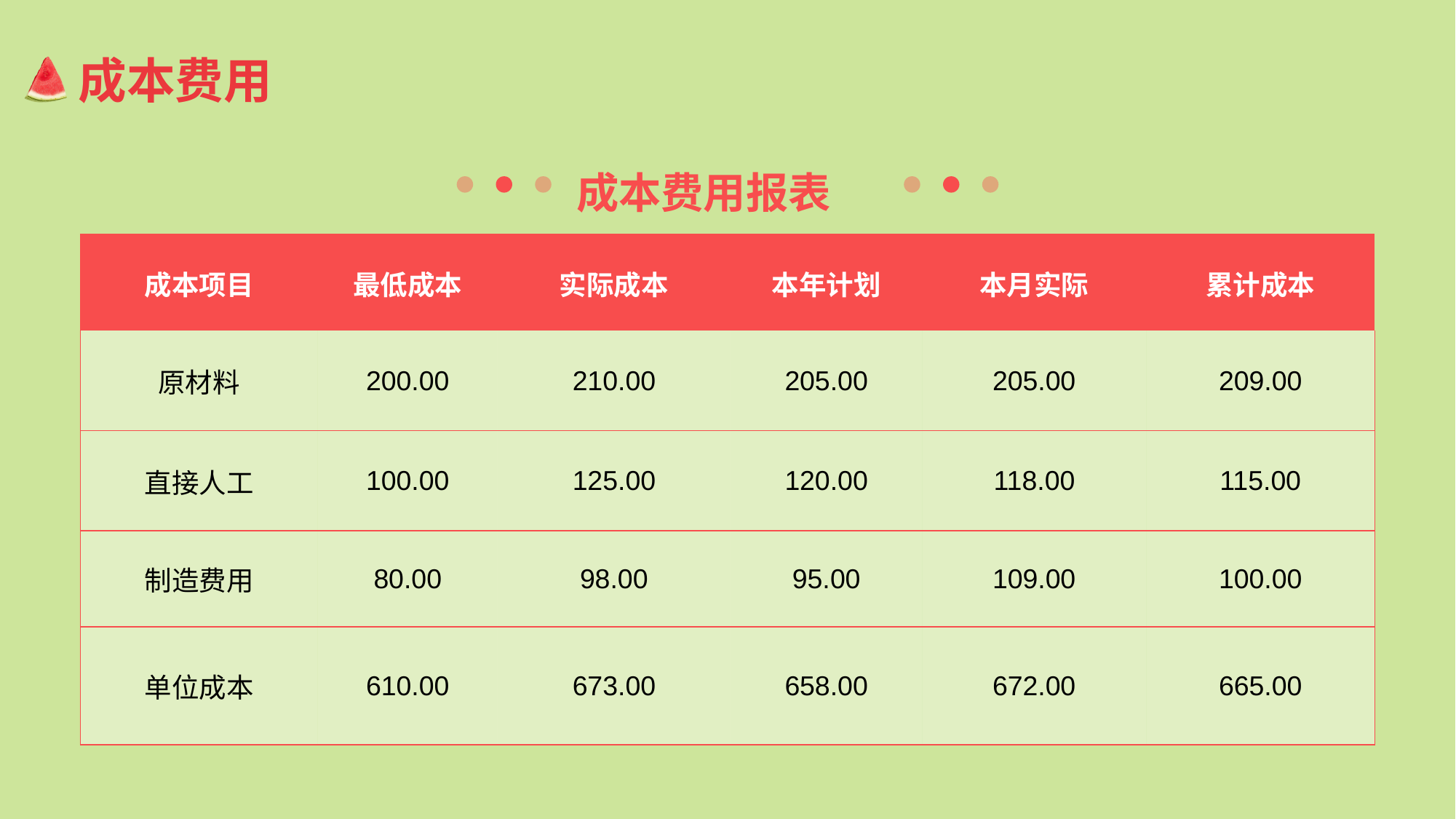

成本费用
成本费用报表

| 成本项目 | 最低成本 | 实际成本 | 本年计划 | 本月实际 | 累计成本 |
| --- | --- | --- | --- | --- | --- |
| 原材料 | 200.00 | 210.00 | 205.00 | 205.00 | 209.00 |
| 直接人工 | 100.00 | 125.00 | 120.00 | 118.00 | 115.00 |
| 制造费用 | 80.00 | 98.00 | 95.00 | 109.00 | 100.00 |
| 单位成本 | 610.00 | 673.00 | 658.00 | 672.00 | 665.00 |